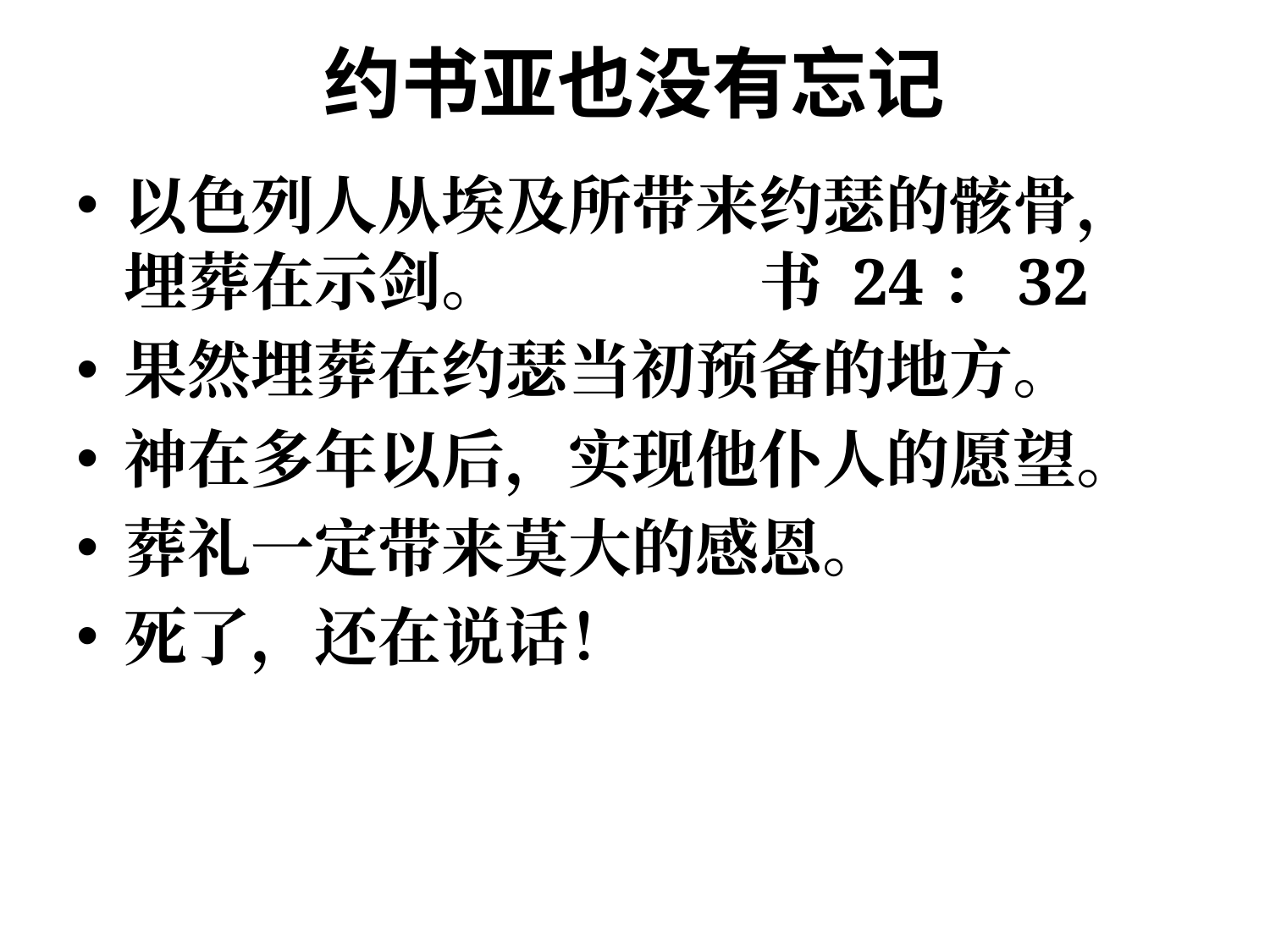

# 约书亚也没有忘记
以色列人从埃及所带来约瑟的骸骨，埋葬在示剑。		书 24：32
果然埋葬在约瑟当初预备的地方。
神在多年以后，实现他仆人的愿望。
葬礼一定带来莫大的感恩。
死了，还在说话！